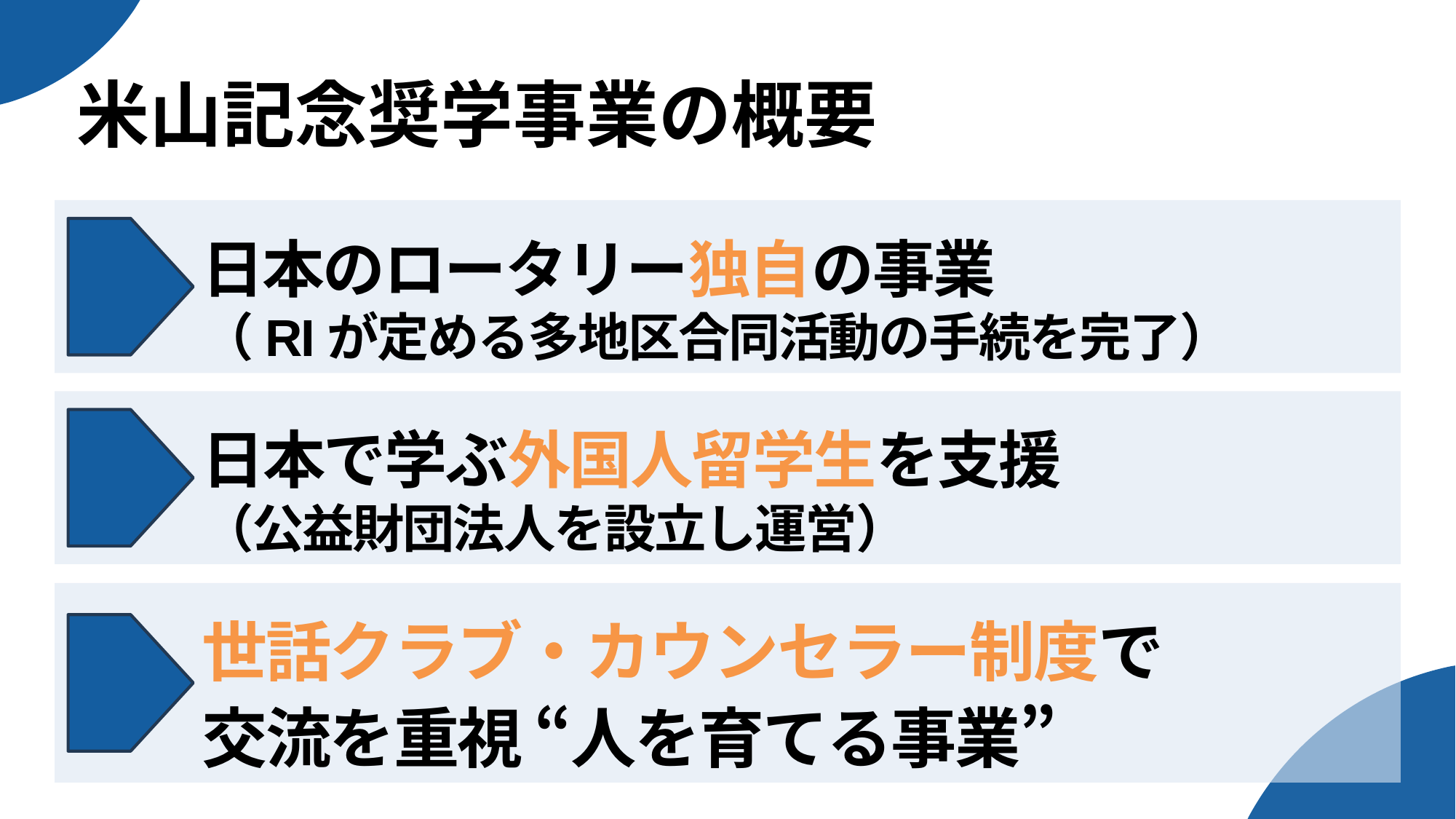

米山記念奨学事業の概要

日本のロータリー独自の事業
（RIが定める多地区合同活動の手続を完了）

日本で学ぶ外国人留学生を支援
（公益財団法人を設立し運営）

世話クラブ・カウンセラー制度で
交流を重視 “人を育てる事業”